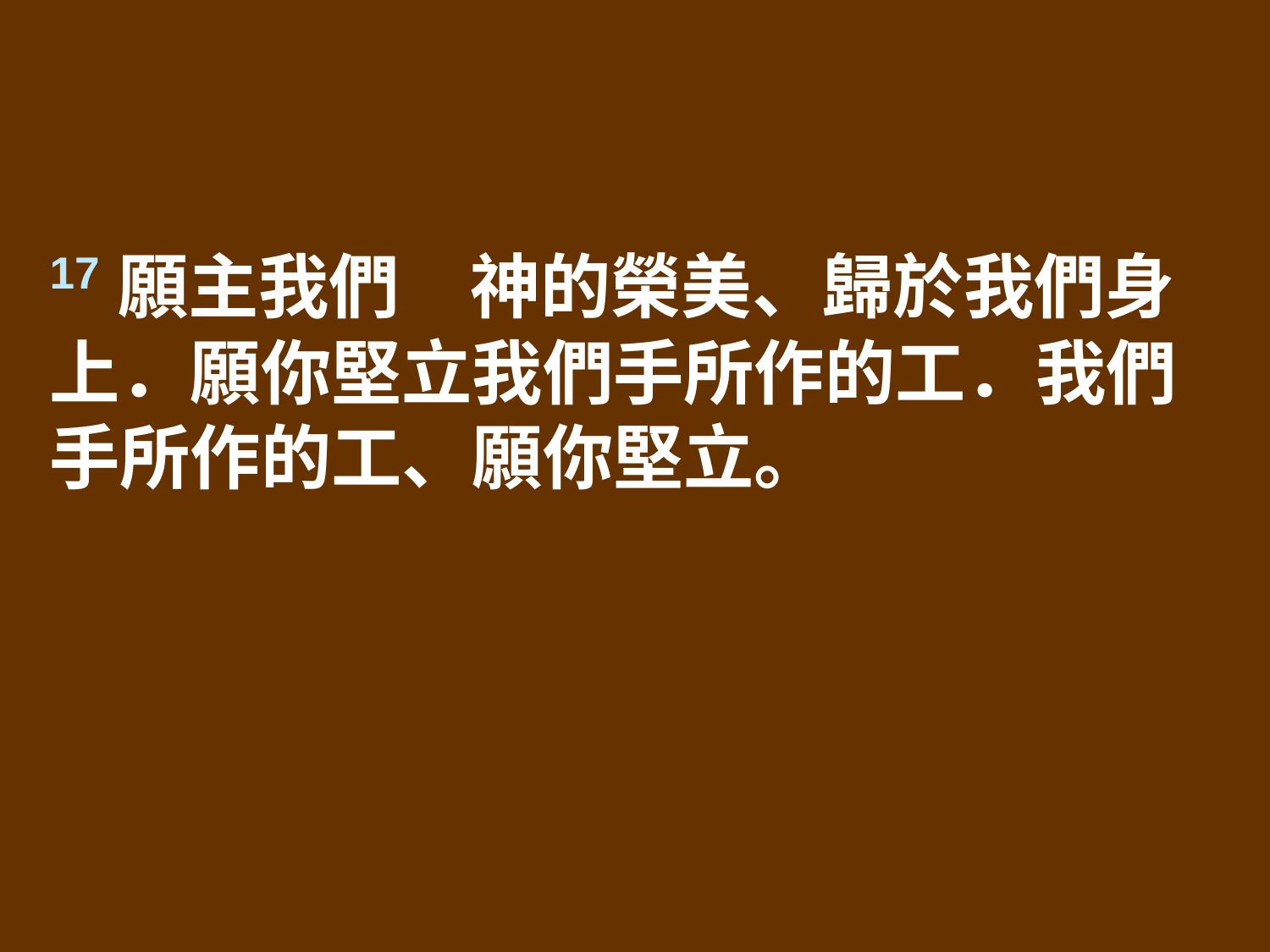

17願主我們　神的榮美、歸於我們身上．願你堅立我們手所作的工．我們手所作的工、願你堅立。